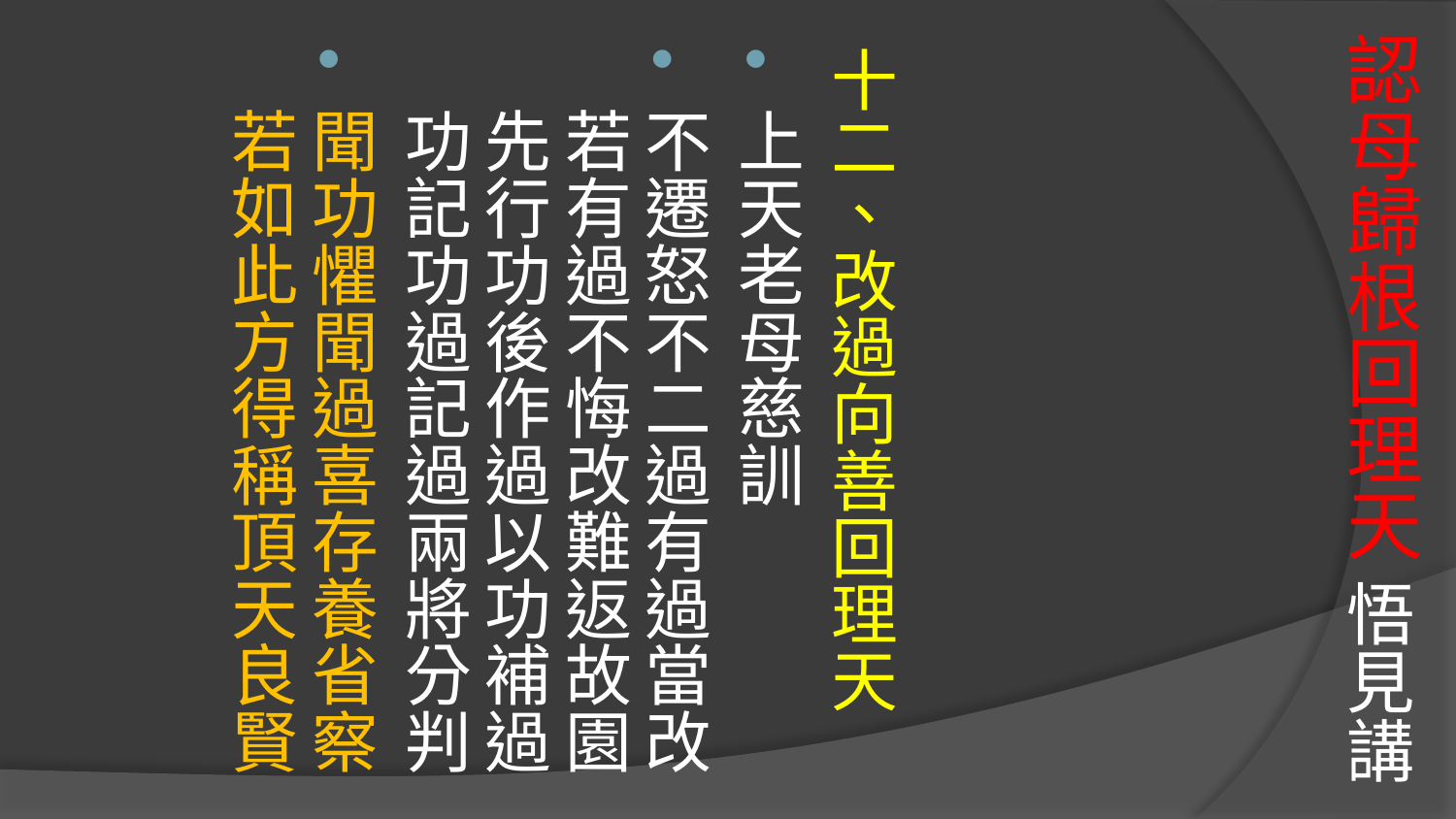

# 認母歸根回理天 悟見講
十二、改過向善回理天
上天老母慈訓
不遷怒不二過有過當改
若有過不悔改難返故園
先行功後作過以功補過
功記功過記過兩將分判
聞功懼聞過喜存養省察
若如此方得稱頂天良賢